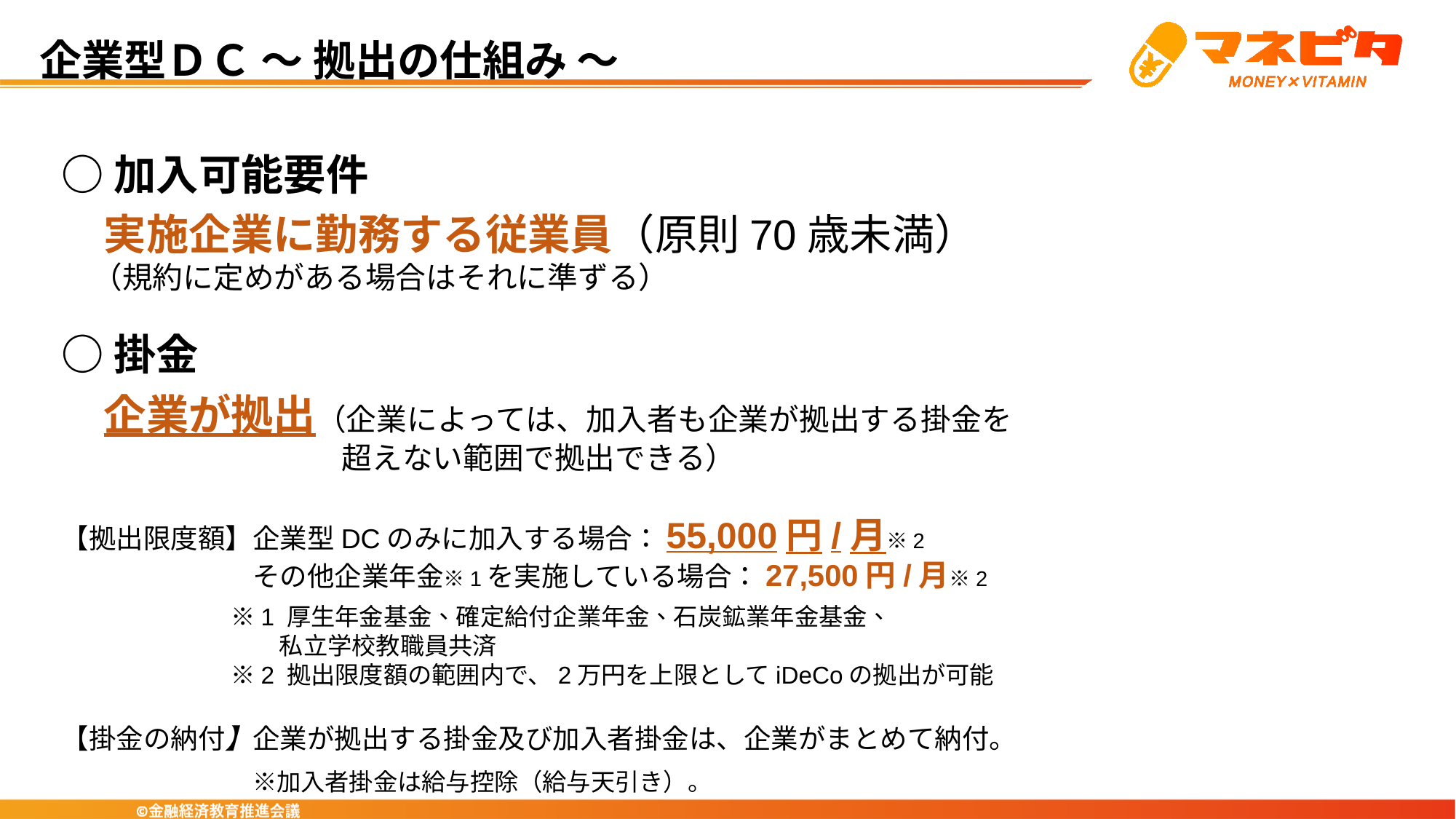

# 企業型ＤＣ ～ 拠出の仕組み ～
○加入可能要件
　実施企業に勤務する従業員（原則70歳未満）
　（規約に定めがある場合はそれに準ずる）

○掛金
　企業が拠出（企業によっては、加入者も企業が拠出する掛金を
　　　　　　　　　 超えない範囲で拠出できる）

【拠出限度額】企業型DCのみに加入する場合：55,000円/月※2
　　　　　　　その他企業年金※1を実施している場合：27,500円/月※2
　　　　　　　※1 厚生年金基金、確定給付企業年金、石炭鉱業年金基金、
　　　　　　　　　私立学校教職員共済
　　　　　　　※2 拠出限度額の範囲内で、2万円を上限としてiDeCoの拠出が可能

【掛金の納付】企業が拠出する掛金及び加入者掛金は、企業がまとめて納付。
　　　　　　　※加入者掛金は給与控除（給与天引き）。